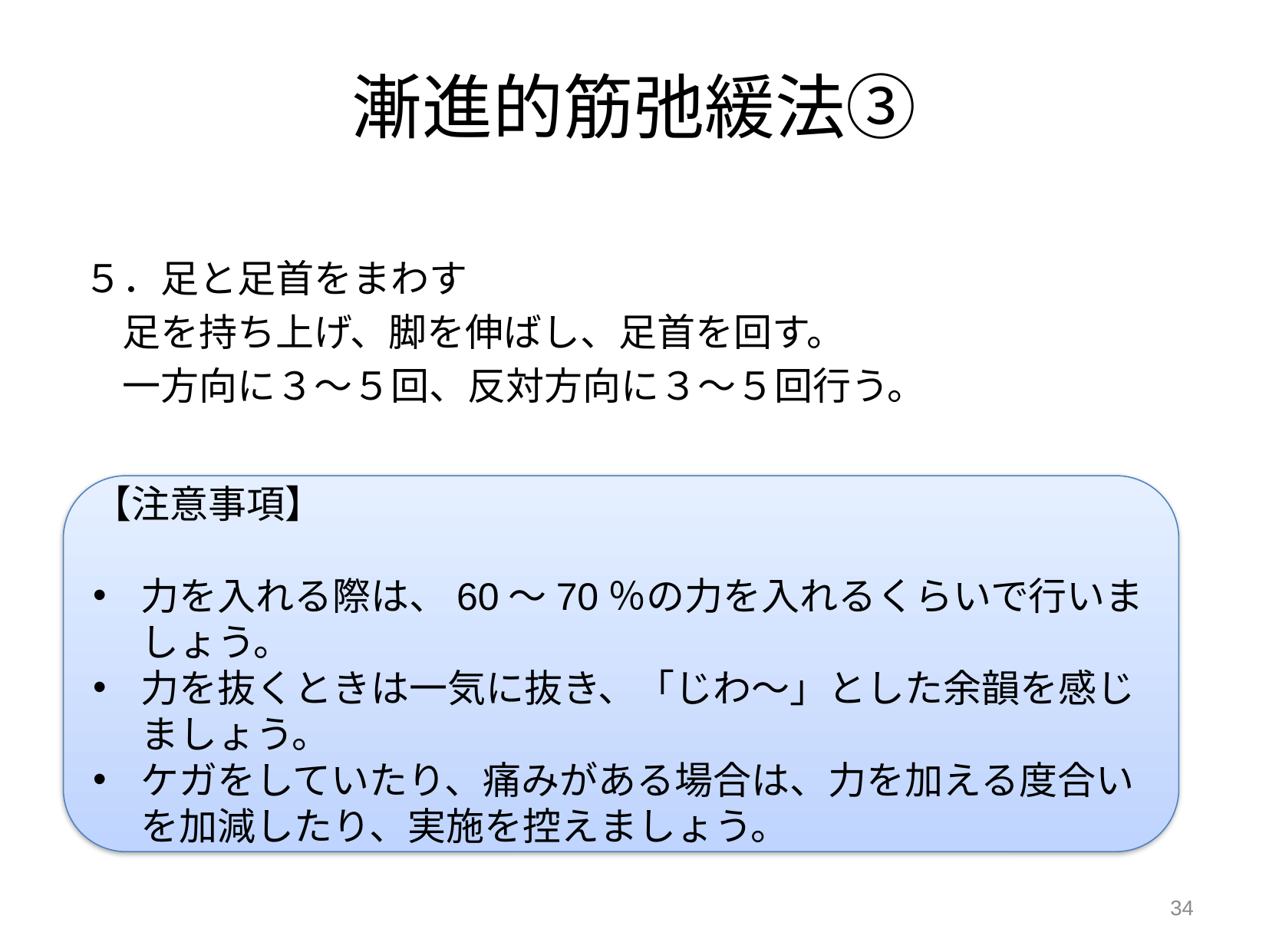

# 漸進的筋弛緩法③

５．足と足首をまわす
　足を持ち上げ、脚を伸ばし、足首を回す。
　一方向に３～５回、反対方向に３～５回行う。
【注意事項】

力を入れる際は、60～70％の力を入れるくらいで行いましょう。
力を抜くときは一気に抜き、「じわ～」とした余韻を感じましょう。
ケガをしていたり、痛みがある場合は、力を加える度合いを加減したり、実施を控えましょう。
34